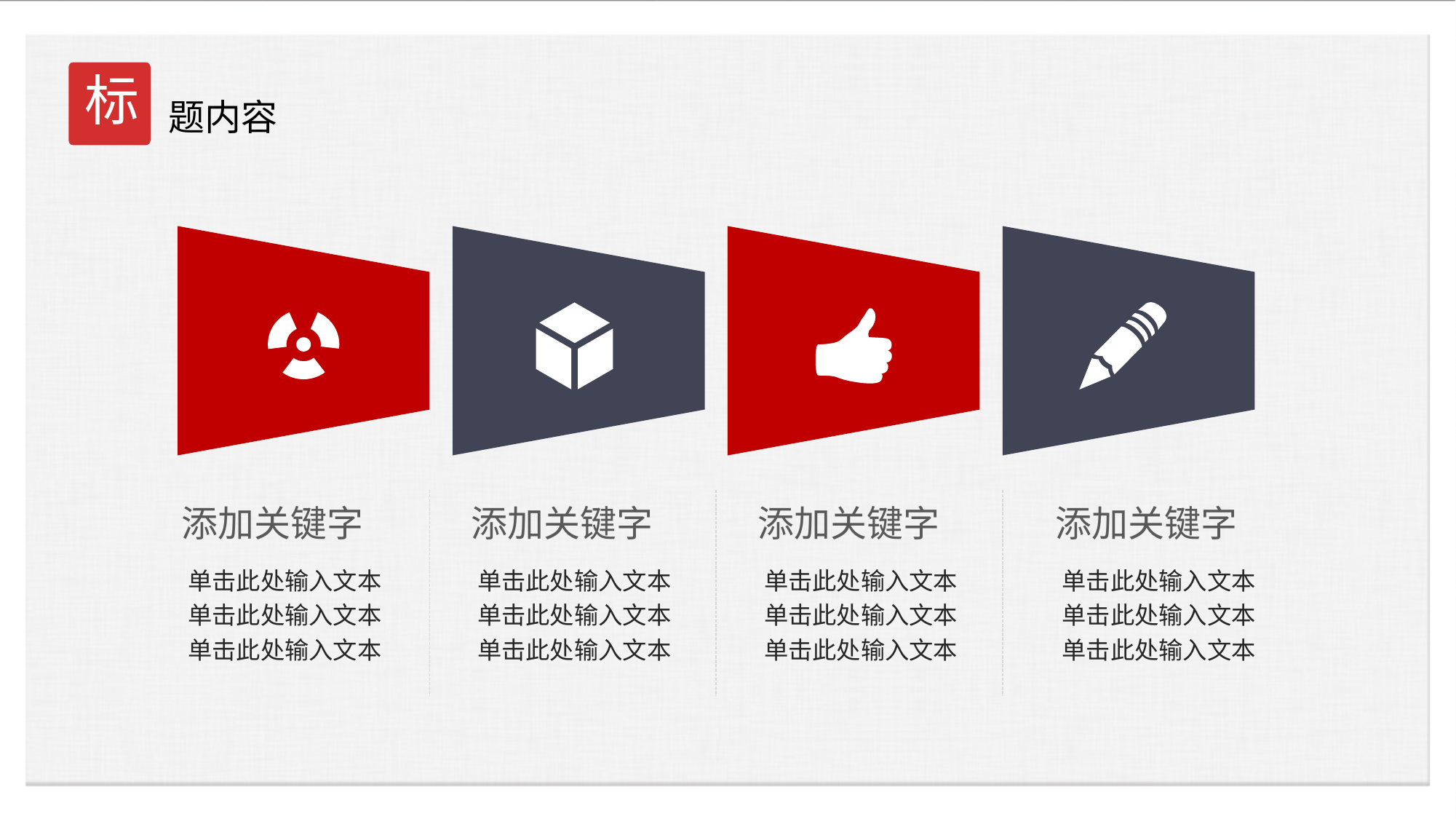

标

题内容

添加关键字
单击此处输入文本
单击此处输入文本
单击此处输入文本
添加关键字
单击此处输入文本
单击此处输入文本
单击此处输入文本
添加关键字
单击此处输入文本
单击此处输入文本
单击此处输入文本
添加关键字
单击此处输入文本
单击此处输入文本
单击此处输入文本